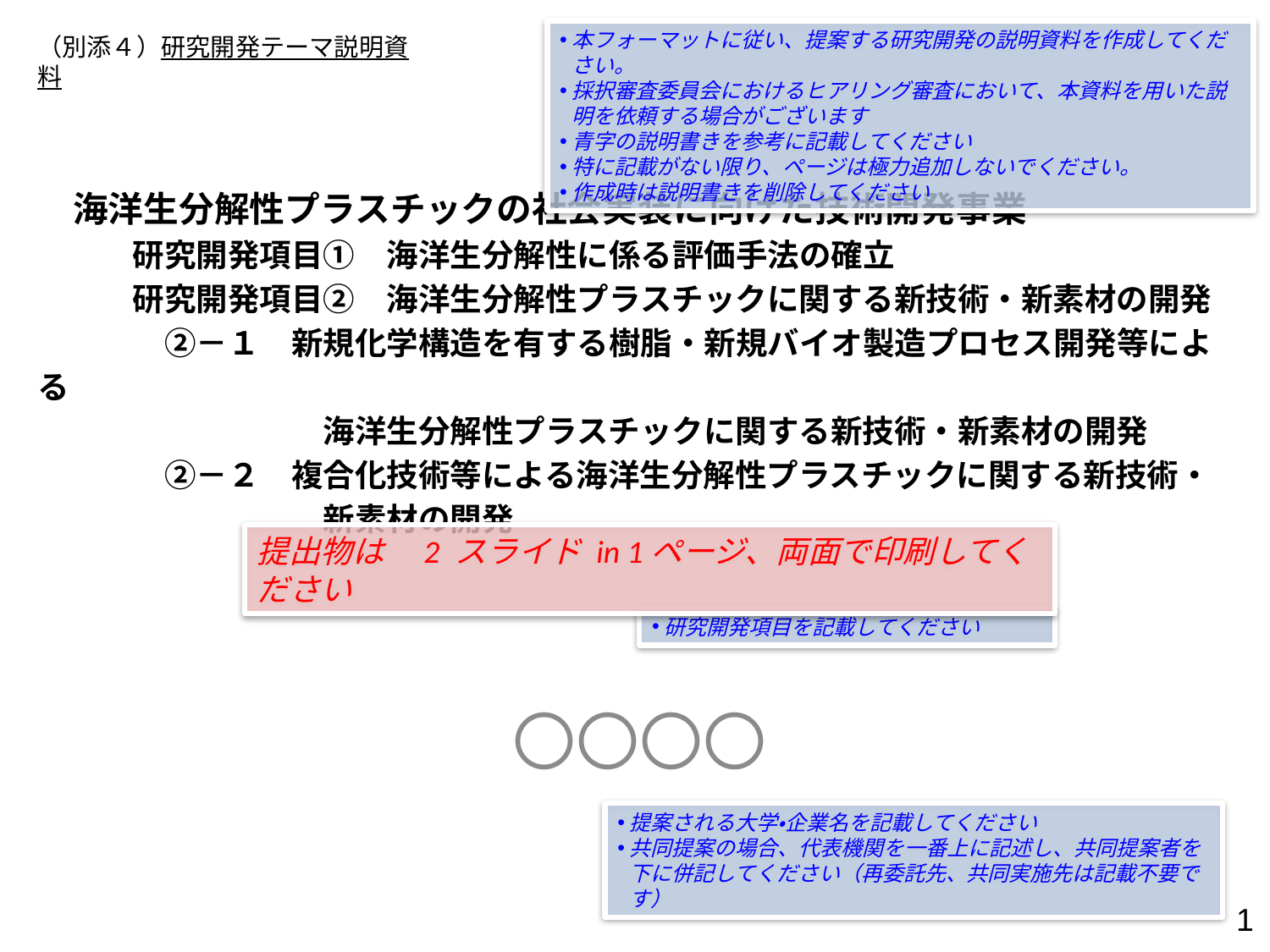

本フォーマットに従い、提案する研究開発の説明資料を作成してください。
採択審査委員会におけるヒアリング審査において、本資料を用いた説明を依頼する場合がございます
青字の説明書きを参考に記載してください
特に記載がない限り、ページは極力追加しないでください。
作成時は説明書きを削除してください
（別添４）研究開発テーマ説明資料

# 海洋生分解性プラスチックの社会実装に向けた技術開発事業 　　　研究開発項目①　海洋生分解性に係る評価手法の確立 　　　研究開発項目②　海洋生分解性プラスチックに関する新技術・新素材の開発 　　　　②－１　新規化学構造を有する樹脂・新規バイオ製造プロセス開発等による 　　　　　　　　　海洋生分解性プラスチックに関する新技術・新素材の開発 　　　　②－２　複合化技術等による海洋生分解性プラスチックに関する新技術・ 　　　　　　　　　新素材の開発
提出物は　2 スライド in 1ページ、両面で印刷してください
研究開発項目を記載してください
〇〇〇〇
提案される大学・企業名を記載してください
共同提案の場合、代表機関を一番上に記述し、共同提案者を下に併記してください（再委託先、共同実施先は記載不要です）
1